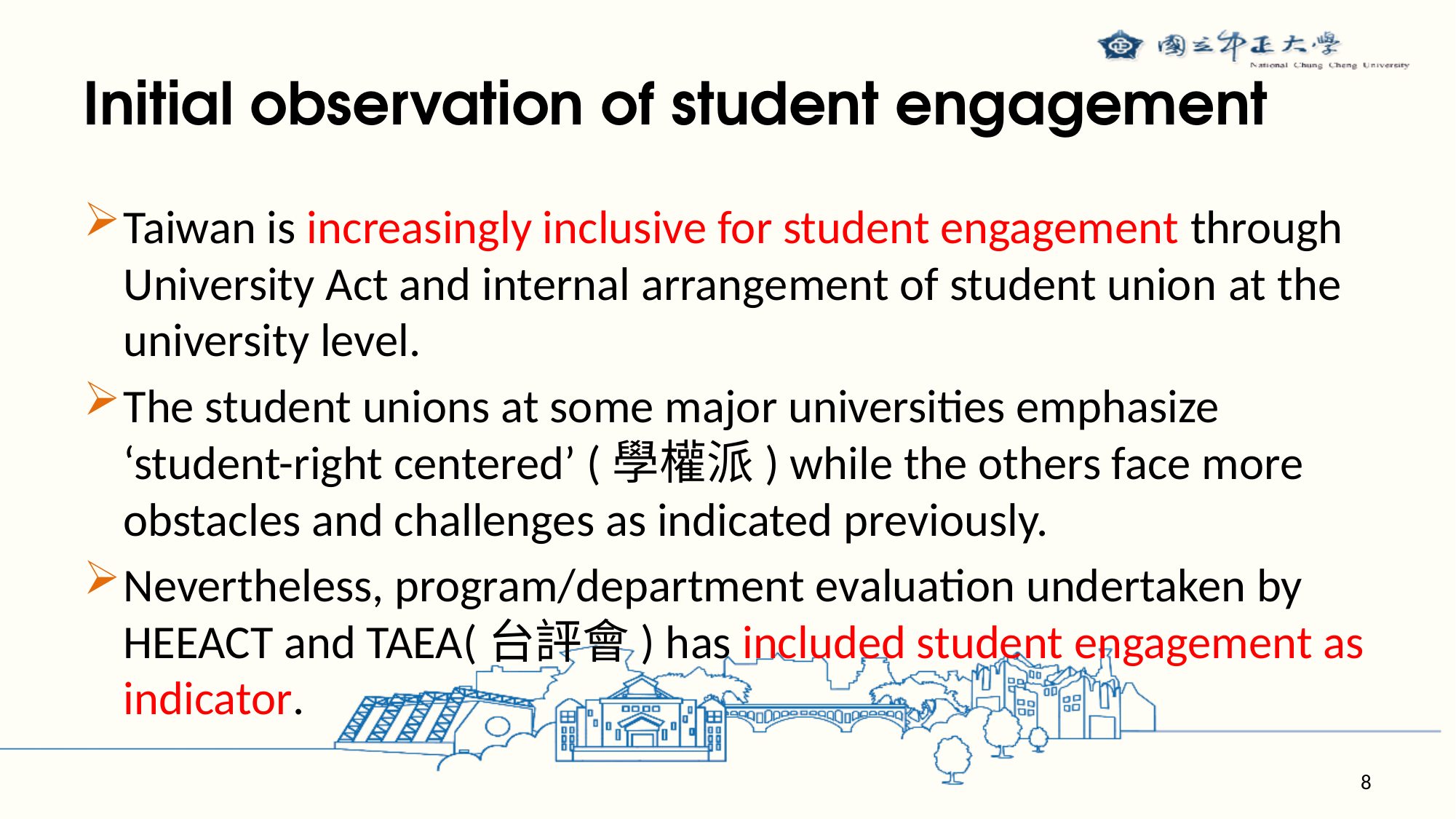

# Initial observation of student engagement
Taiwan is increasingly inclusive for student engagement through University Act and internal arrangement of student union at the university level.
The student unions at some major universities emphasize ‘student-right centered’ (學權派) while the others face more obstacles and challenges as indicated previously.
Nevertheless, program/department evaluation undertaken by HEEACT and TAEA(台評會) has included student engagement as indicator.
8